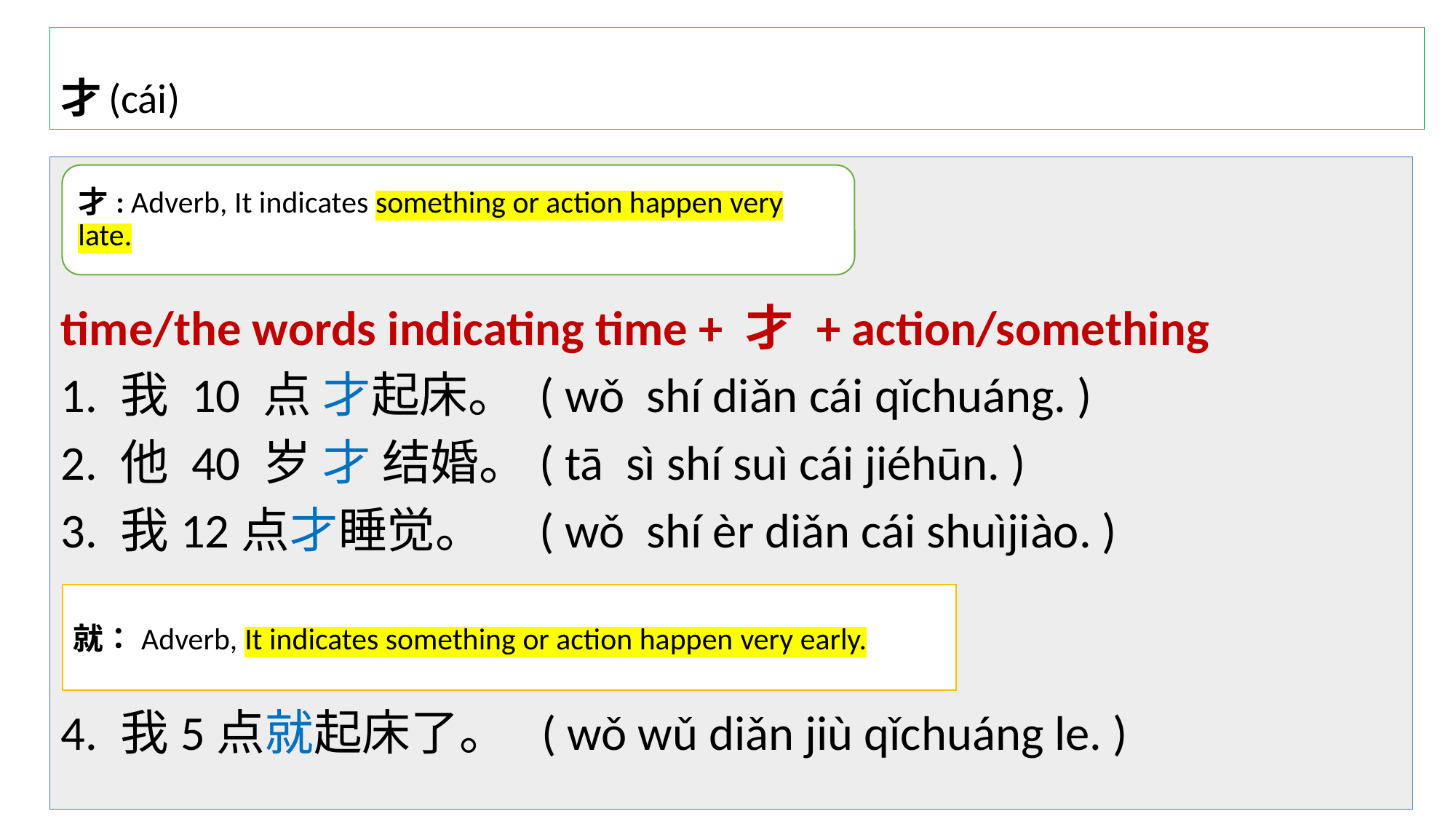

# 才(cái)

time/the words indicating time + 才 + action/something
1. 我 10 点 才起床。 ( wǒ  shí diǎn cái qǐchuáng. )
2. 他 40 岁 才 结婚。( tā  sì shí suì cái jiéhūn. )
3. 我12点才睡觉。    ( wǒ  shí èr diǎn cái shuìjiào. )

4. 我5点就起床了。  ( wǒ wǔ diǎn jiù qǐchuáng le. )

才: Adverb, It indicates something or action happen very late.

就：Adverb, It indicates something or action happen very early.